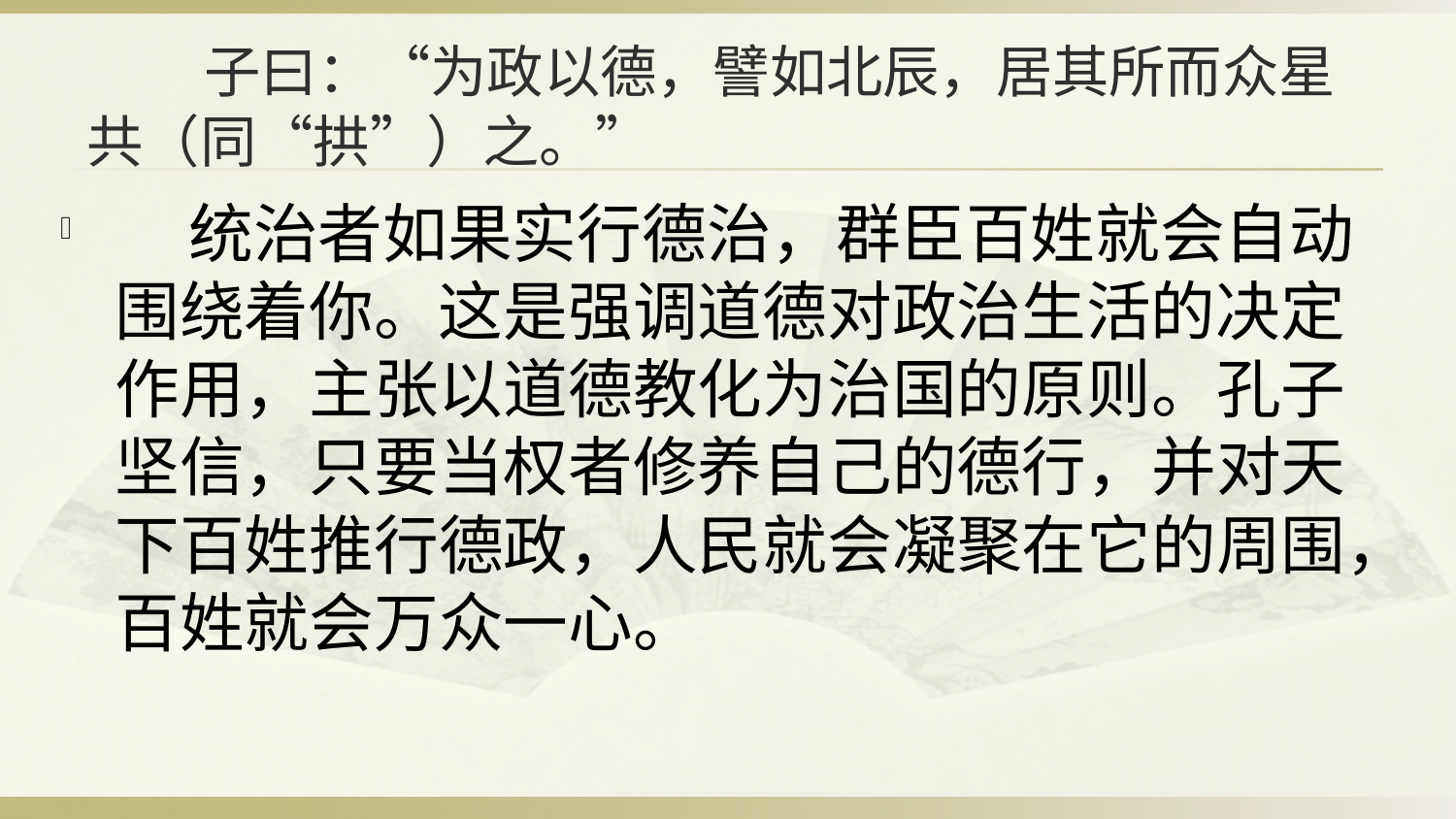

# 子曰：“为政以德，譬如北辰，居其所而众星共（同“拱”）之。”
    统治者如果实行德治，群臣百姓就会自动围绕着你。这是强调道德对政治生活的决定作用，主张以道德教化为治国的原则。孔子坚信，只要当权者修养自己的德行，并对天下百姓推行德政，人民就会凝聚在它的周围，百姓就会万众一心。